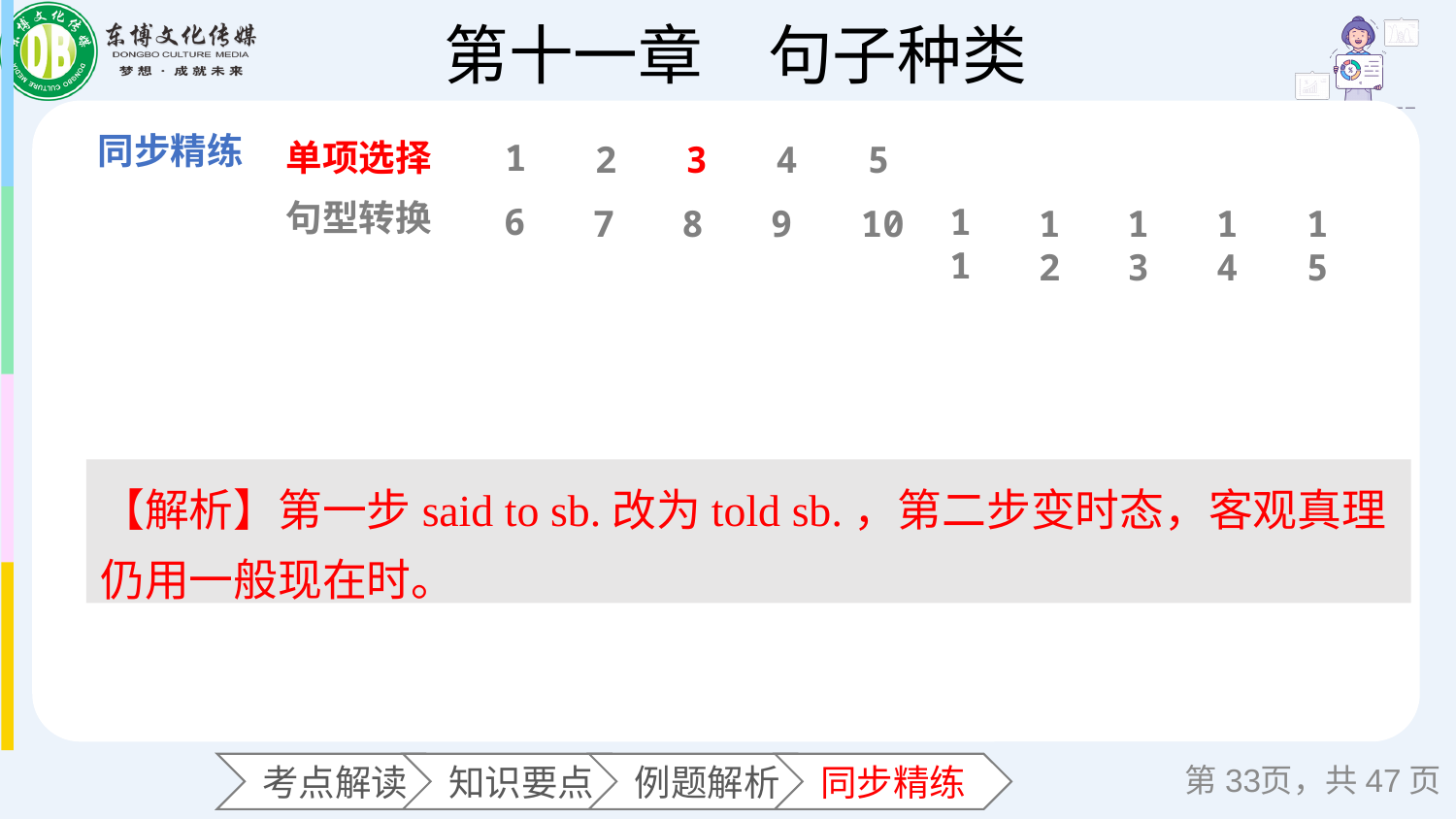

单项选择
1
2
3
4
5
句型转换
6
11
7
8
9
10
12
13
14
15
【解析】第一步said to sb.改为told sb.，第二步变时态，客观真理仍用一般现在时。
第33页，共47页